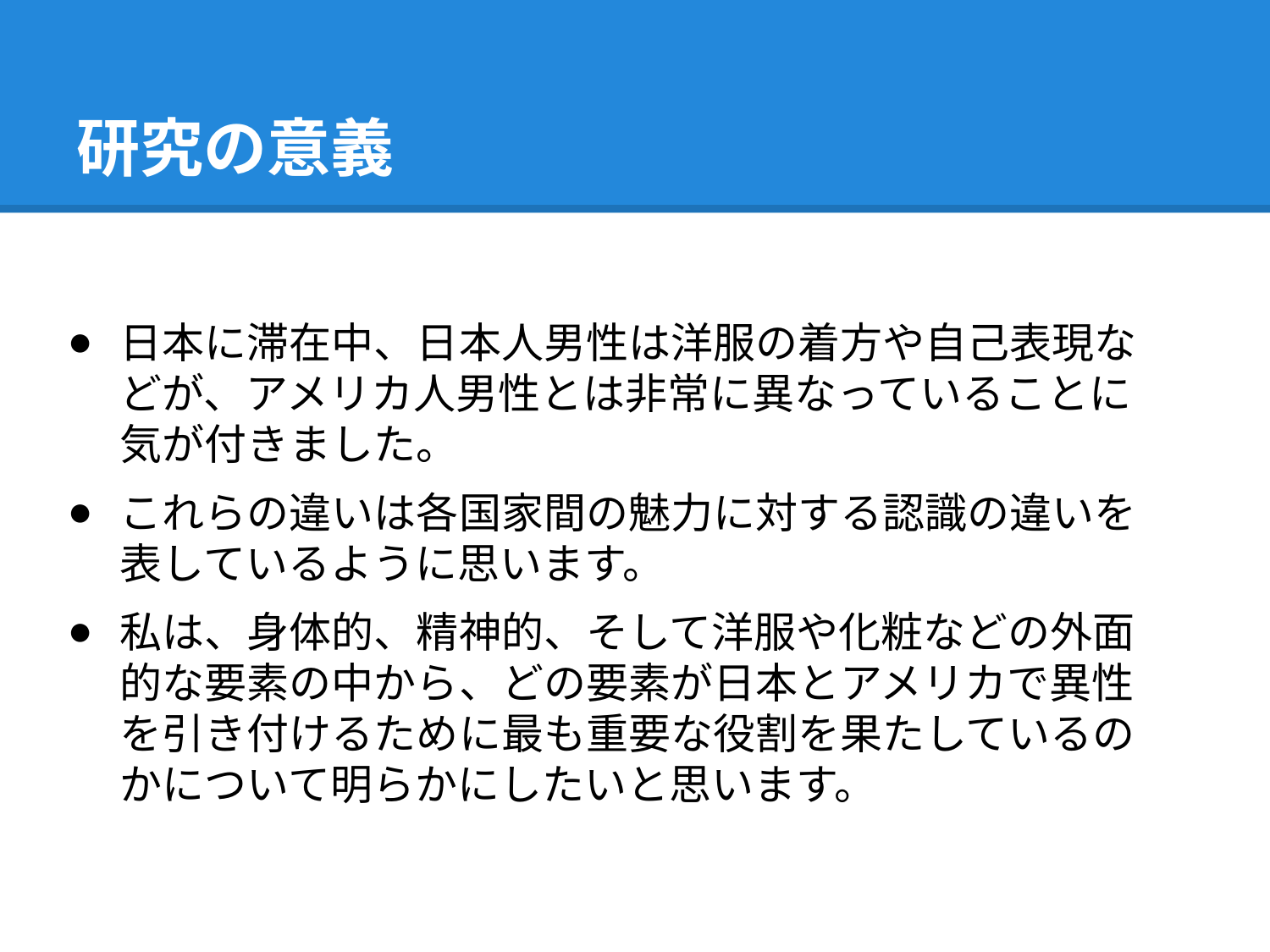

# 研究の意義
日本に滞在中、日本人男性は洋服の着方や自己表現などが、アメリカ人男性とは非常に異なっていることに気が付きました。
これらの違いは各国家間の魅力に対する認識の違いを表しているように思います。
私は、身体的、精神的、そして洋服や化粧などの外面的な要素の中から、どの要素が日本とアメリカで異性を引き付けるために最も重要な役割を果たしているのかについて明らかにしたいと思います。